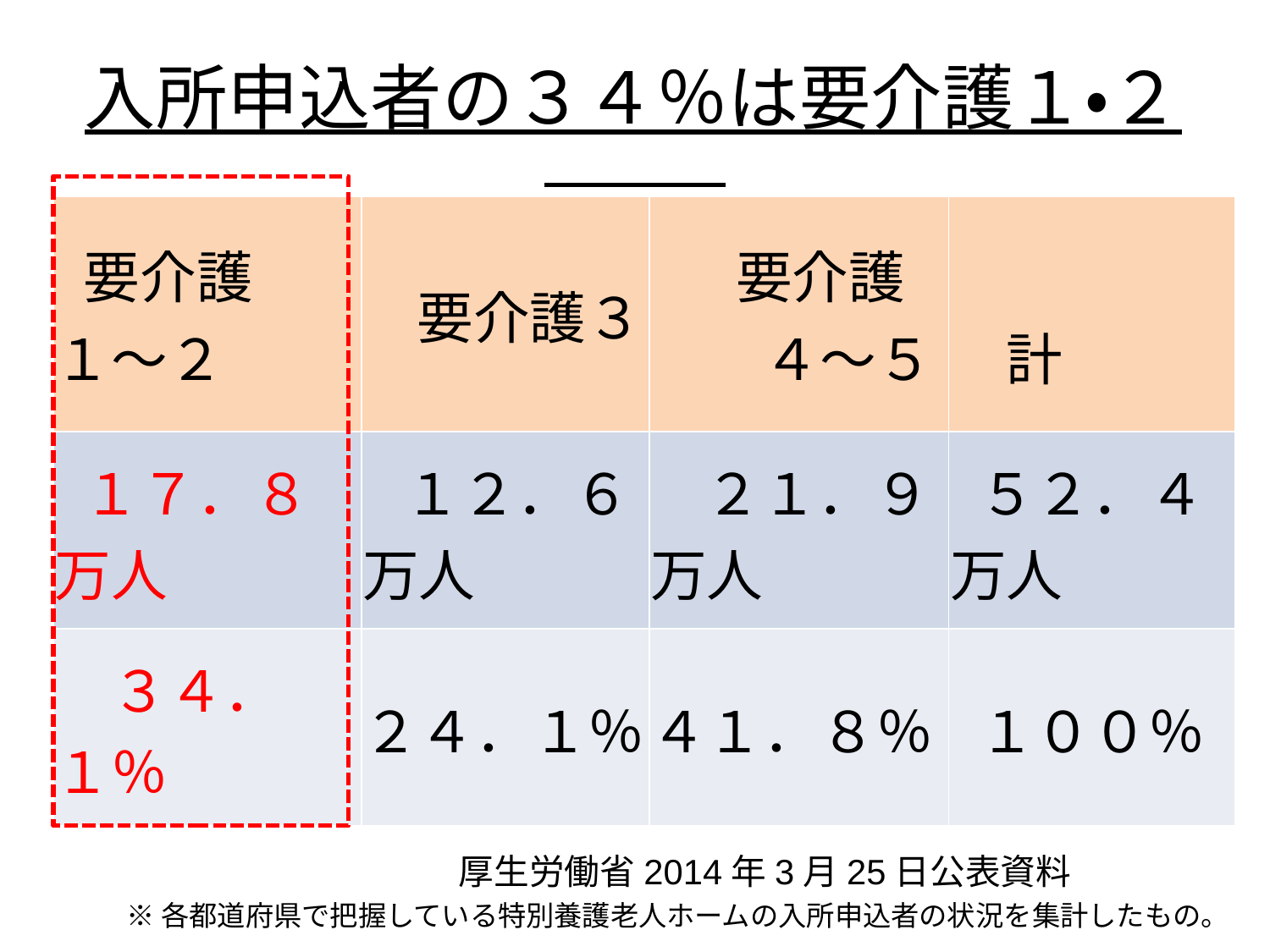

#
入所申込者の３４％は要介護１・２

| 要介護 １～２ | 要介護３ | 要介護 　　４～５ | 計 |
| --- | --- | --- | --- |
| １７．８万人 | １２．６万人 | ２１．９万人 | ５２．４万人 |
| ３４．１％ | ２４．１％ | ４１．８％ | １００％ |

厚生労働省2014年3月25日公表資料
※各都道府県で把握している特別養護老人ホームの入所申込者の状況を集計したもの。